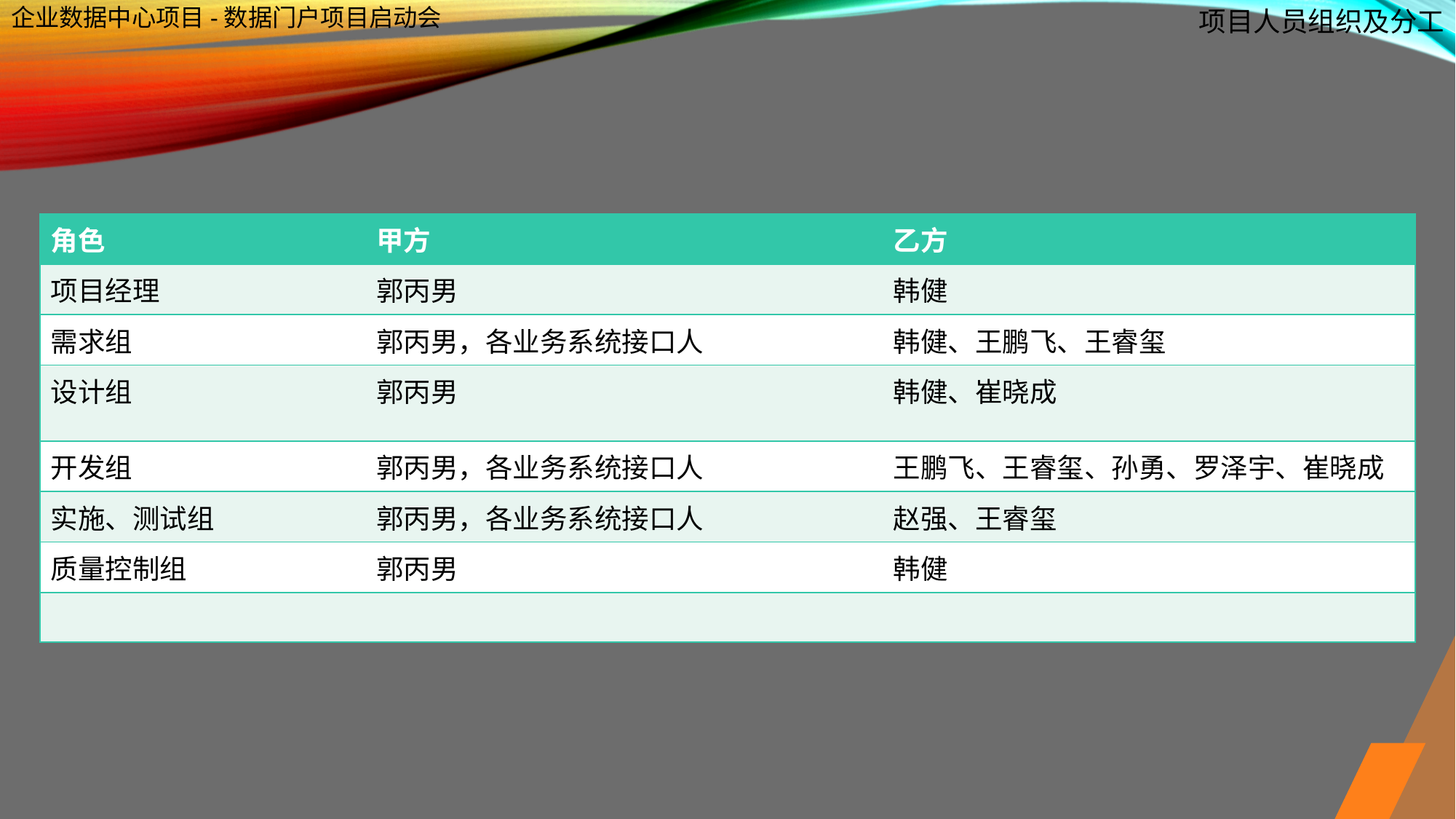

企业数据中心项目-数据门户项目启动会
项目人员组织及分工
| 角色 | 甲方 | 乙方 |
| --- | --- | --- |
| 项目经理 | 郭丙男 | 韩健 |
| 需求组 | 郭丙男，各业务系统接口人 | 韩健、王鹏飞、王睿玺 |
| 设计组 | 郭丙男 | 韩健、崔晓成 |
| 开发组 | 郭丙男，各业务系统接口人 | 王鹏飞、王睿玺、孙勇、罗泽宇、崔晓成 |
| 实施、测试组 | 郭丙男，各业务系统接口人 | 赵强、王睿玺 |
| 质量控制组 | 郭丙男 | 韩健 |
|  |  |  |